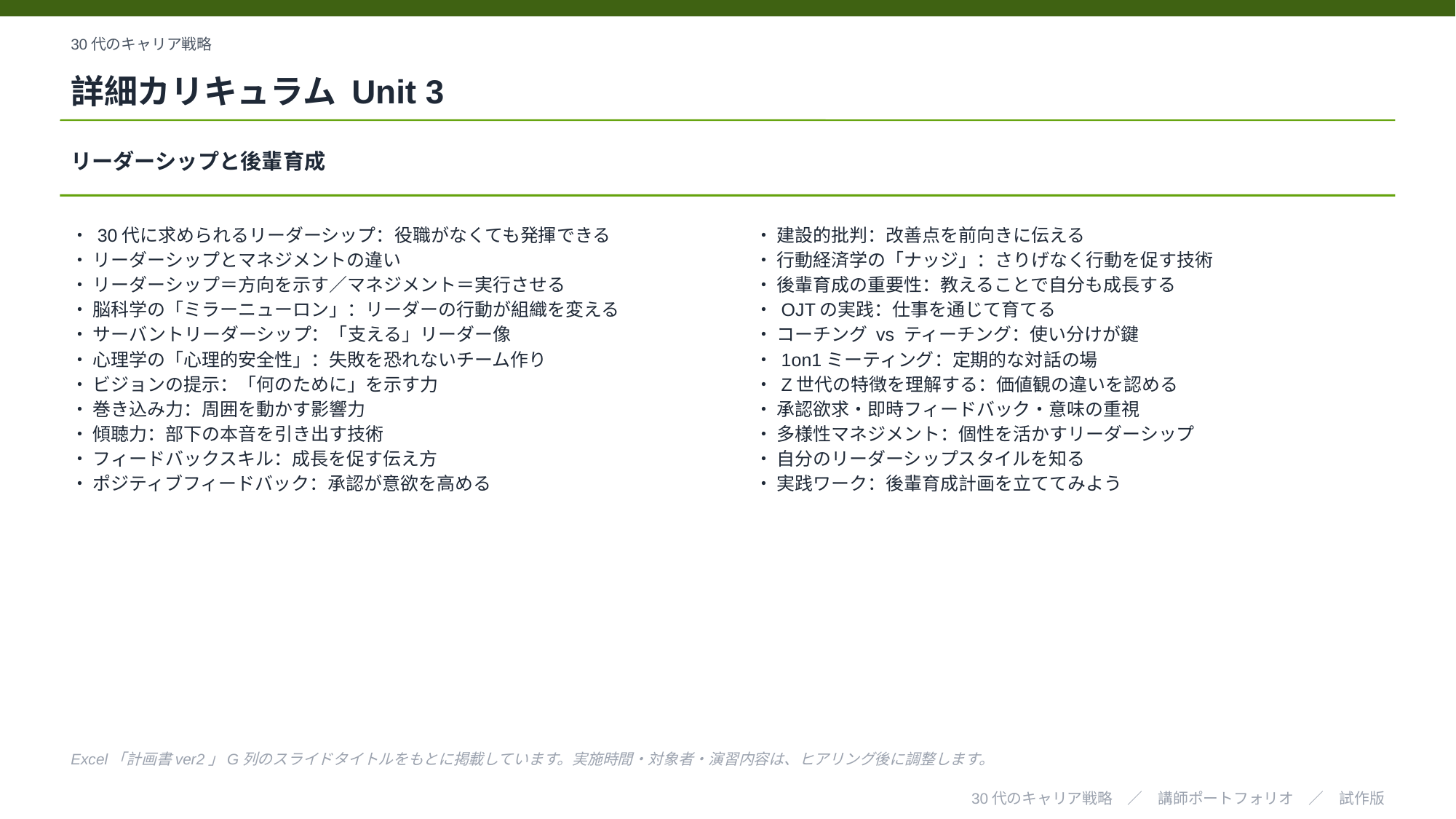

30代のキャリア戦略
詳細カリキュラム Unit 3

リーダーシップと後輩育成

・ 30代に求められるリーダーシップ：役職がなくても発揮できる
・ リーダーシップとマネジメントの違い
・ リーダーシップ＝方向を示す／マネジメント＝実行させる
・ 脳科学の「ミラーニューロン」：リーダーの行動が組織を変える
・ サーバントリーダーシップ：「支える」リーダー像
・ 心理学の「心理的安全性」：失敗を恐れないチーム作り
・ ビジョンの提示：「何のために」を示す力
・ 巻き込み力：周囲を動かす影響力
・ 傾聴力：部下の本音を引き出す技術
・ フィードバックスキル：成長を促す伝え方
・ ポジティブフィードバック：承認が意欲を高める
・ 建設的批判：改善点を前向きに伝える
・ 行動経済学の「ナッジ」：さりげなく行動を促す技術
・ 後輩育成の重要性：教えることで自分も成長する
・ OJTの実践：仕事を通じて育てる
・ コーチング vs ティーチング：使い分けが鍵
・ 1on1ミーティング：定期的な対話の場
・ Z世代の特徴を理解する：価値観の違いを認める
・ 承認欲求・即時フィードバック・意味の重視
・ 多様性マネジメント：個性を活かすリーダーシップ
・ 自分のリーダーシップスタイルを知る
・ 実践ワーク：後輩育成計画を立ててみよう
Excel「計画書ver2」G列のスライドタイトルをもとに掲載しています。実施時間・対象者・演習内容は、ヒアリング後に調整します。
30代のキャリア戦略　／　講師ポートフォリオ　／　試作版